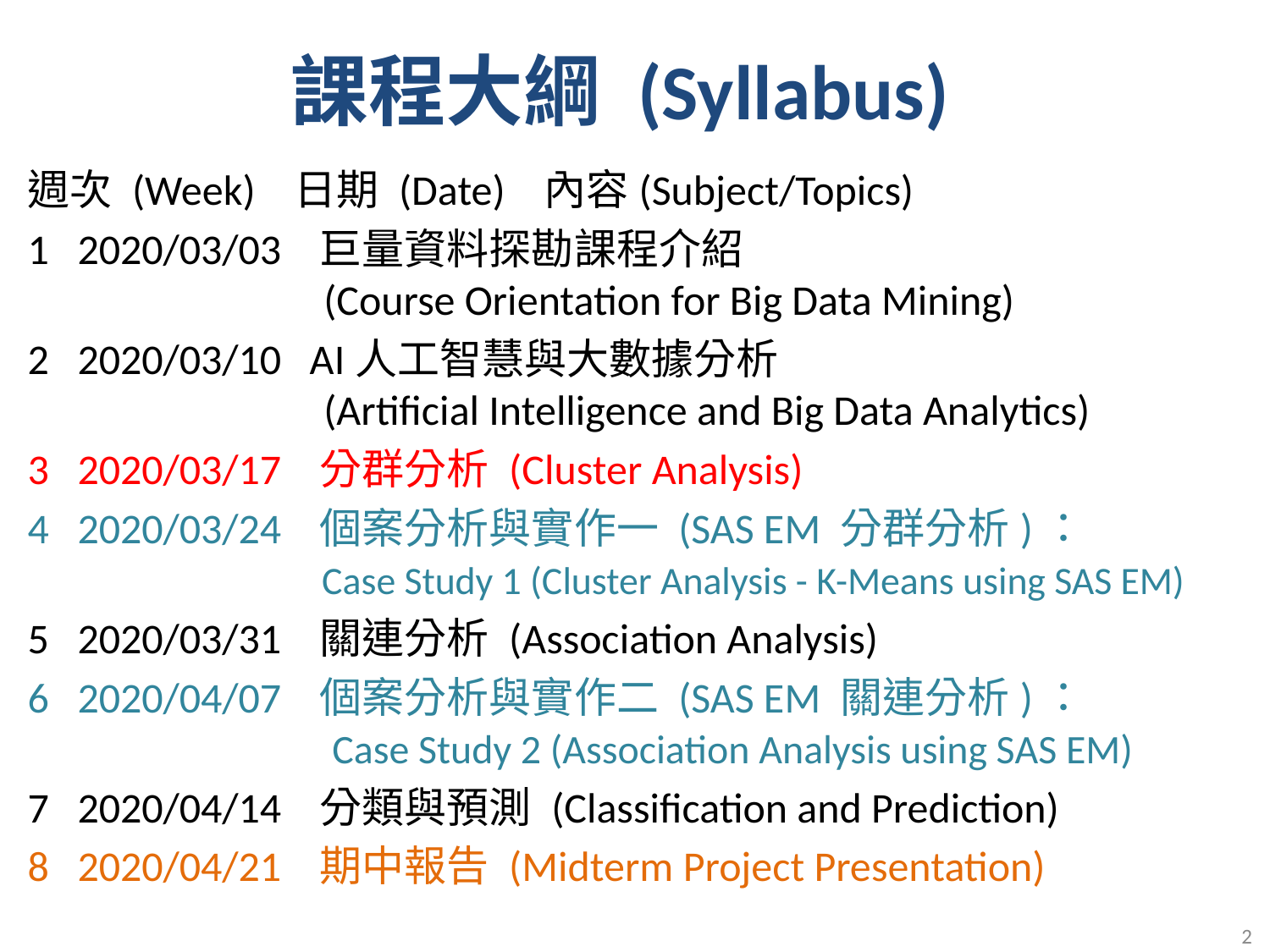

課程大綱 (Syllabus)
週次 (Week)   日期 (Date)   內容(Subject/Topics)
1   2020/03/03   巨量資料探勘課程介紹
                         (Course Orientation for Big Data Mining)
2   2020/03/10   AI人工智慧與大數據分析
                         (Artificial Intelligence and Big Data Analytics)
3   2020/03/17   分群分析 (Cluster Analysis)
4   2020/03/24   個案分析與實作一 (SAS EM 分群分析)：
                         Case Study 1 (Cluster Analysis - K-Means using SAS EM)
5   2020/03/31   關連分析 (Association Analysis)
6   2020/04/07   個案分析與實作二 (SAS EM 關連分析)：
                          Case Study 2 (Association Analysis using SAS EM)
7   2020/04/14   分類與預測 (Classification and Prediction)
8   2020/04/21   期中報告 (Midterm Project Presentation)

2